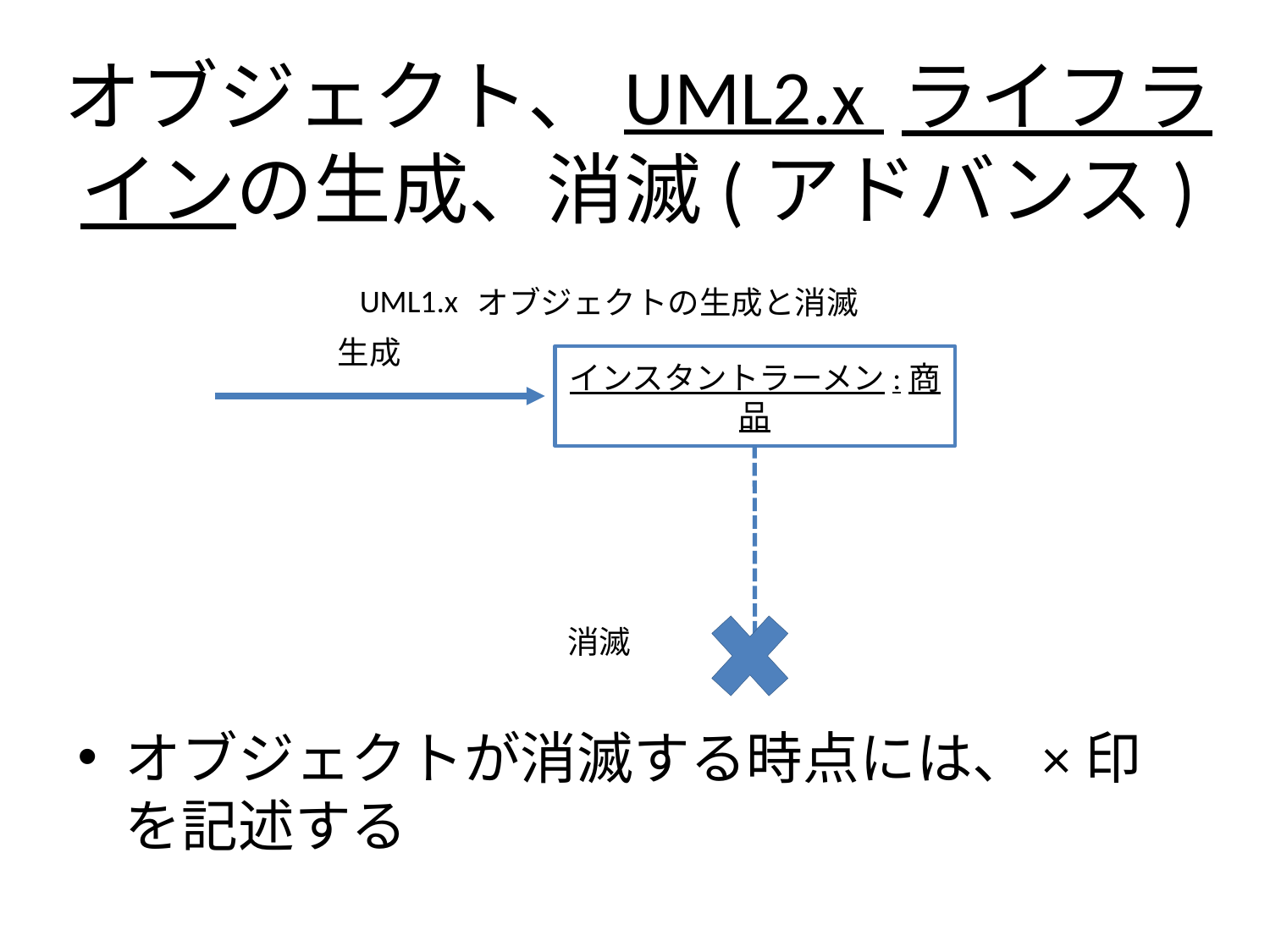

# オブジェクト、UML2.x ライフラインの生成、消滅(アドバンス)
UML1.x
オブジェクトの生成と消滅
生成
インスタントラーメン:商品

消滅
オブジェクトが消滅する時点には、×印を記述する